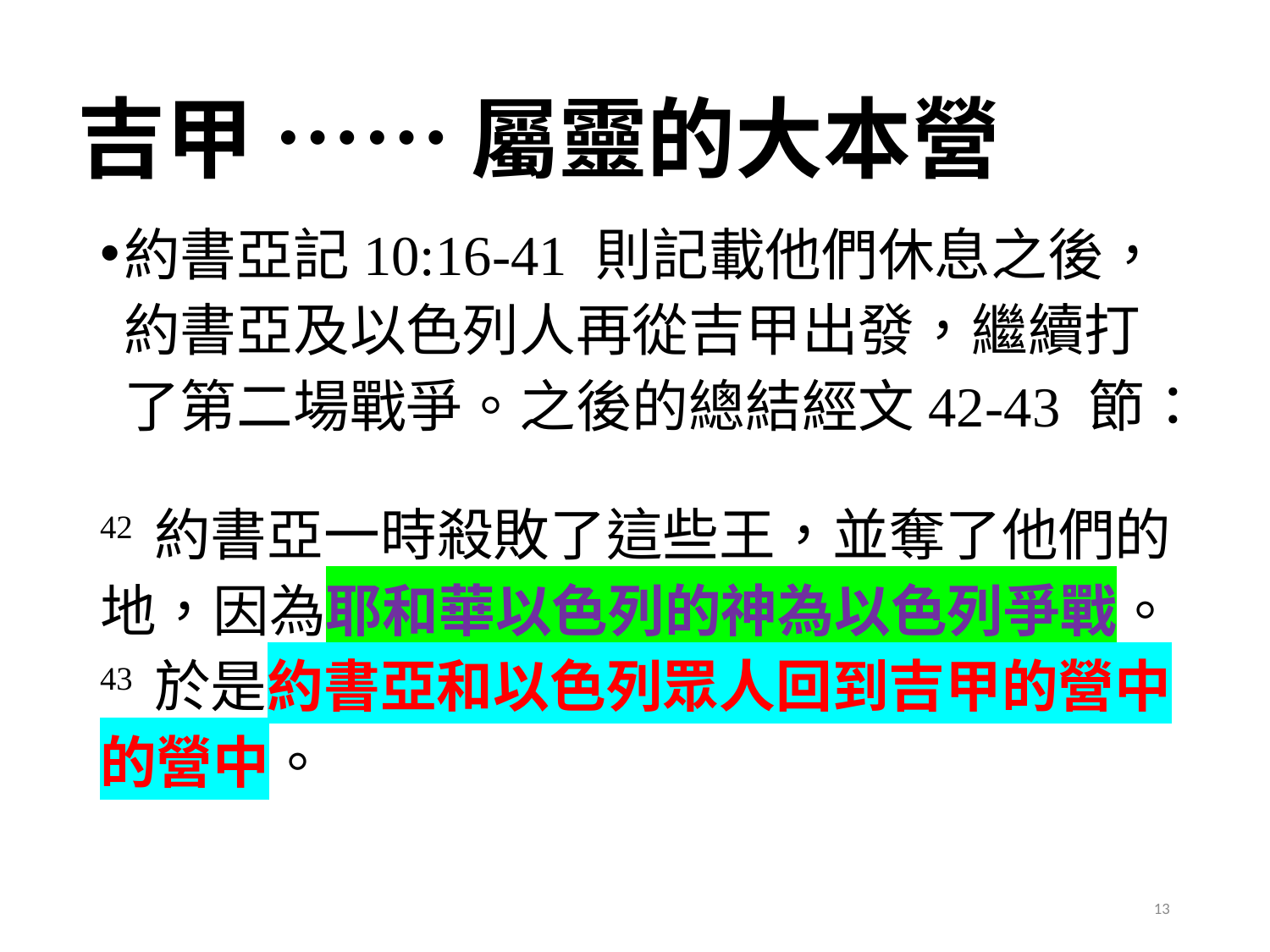

# 吉甲 …… 屬靈的大本營
約書亞記10:16-41 則記載他們休息之後，約書亞及以色列人再從吉甲出發，繼續打了第二場戰爭。之後的總結經文42-43 節：
42 約書亞一時殺敗了這些王，並奪了他們的地，因為耶和華以色列的神為以色列爭戰。43 於是約書亞和以色列眾人回到吉甲的營中的營中。
13